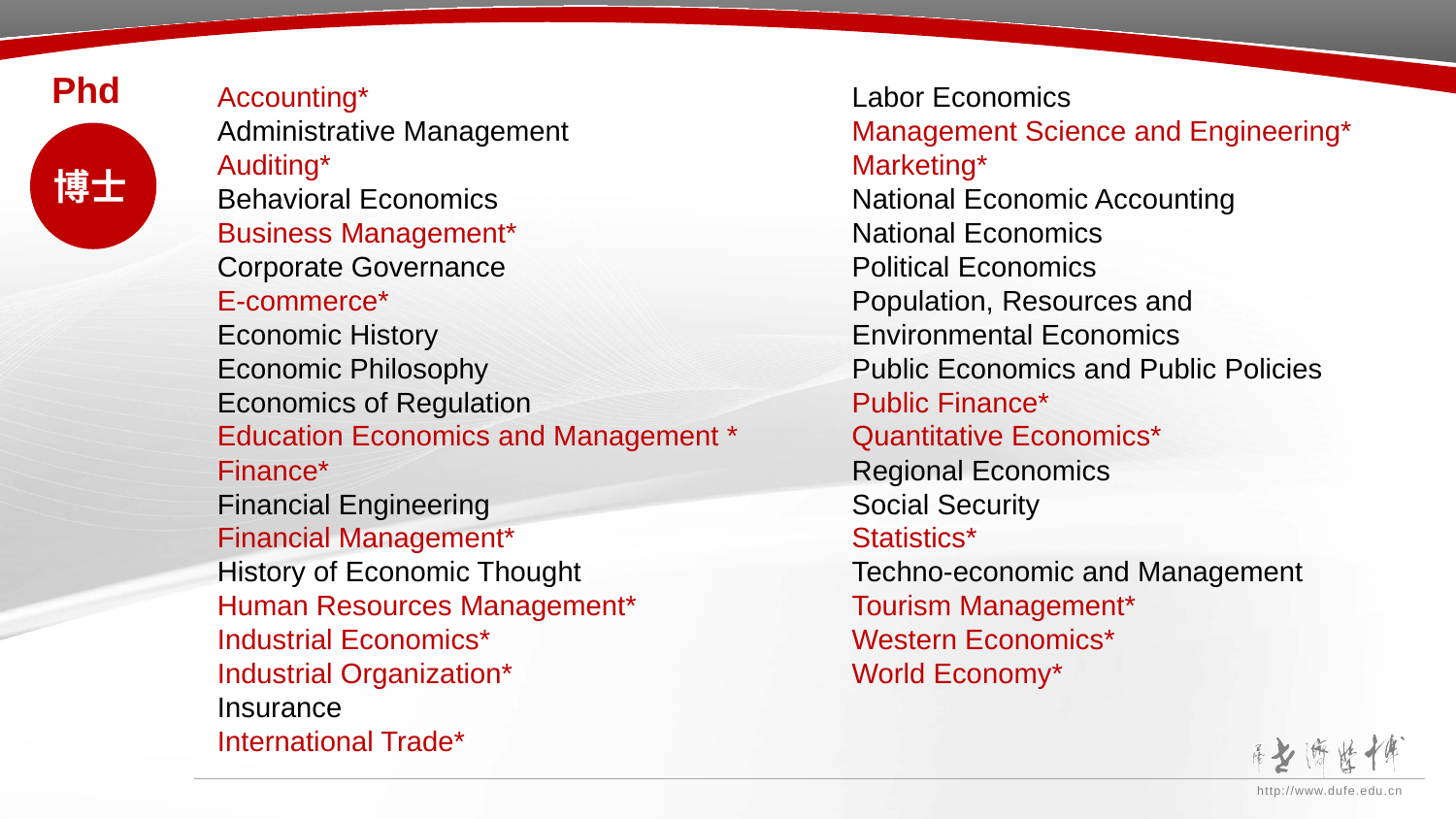

Phd
Accounting*
Administrative Management
Auditing*
Behavioral Economics
Business Management*
Corporate Governance
E-commerce*
Economic History
Economic Philosophy
Economics of Regulation
Education Economics and Management *
Finance*
Financial Engineering
Financial Management*
History of Economic Thought
Human Resources Management*
Industrial Economics*
Industrial Organization*
Insurance
International Trade*
Labor Economics
Management Science and Engineering*
Marketing*
National Economic Accounting
National Economics
Political Economics
Population, Resources and Environmental Economics
Public Economics and Public Policies
Public Finance*
Quantitative Economics*
Regional Economics
Social Security
Statistics*
Techno-economic and Management
Tourism Management*
Western Economics*
World Economy*

博士